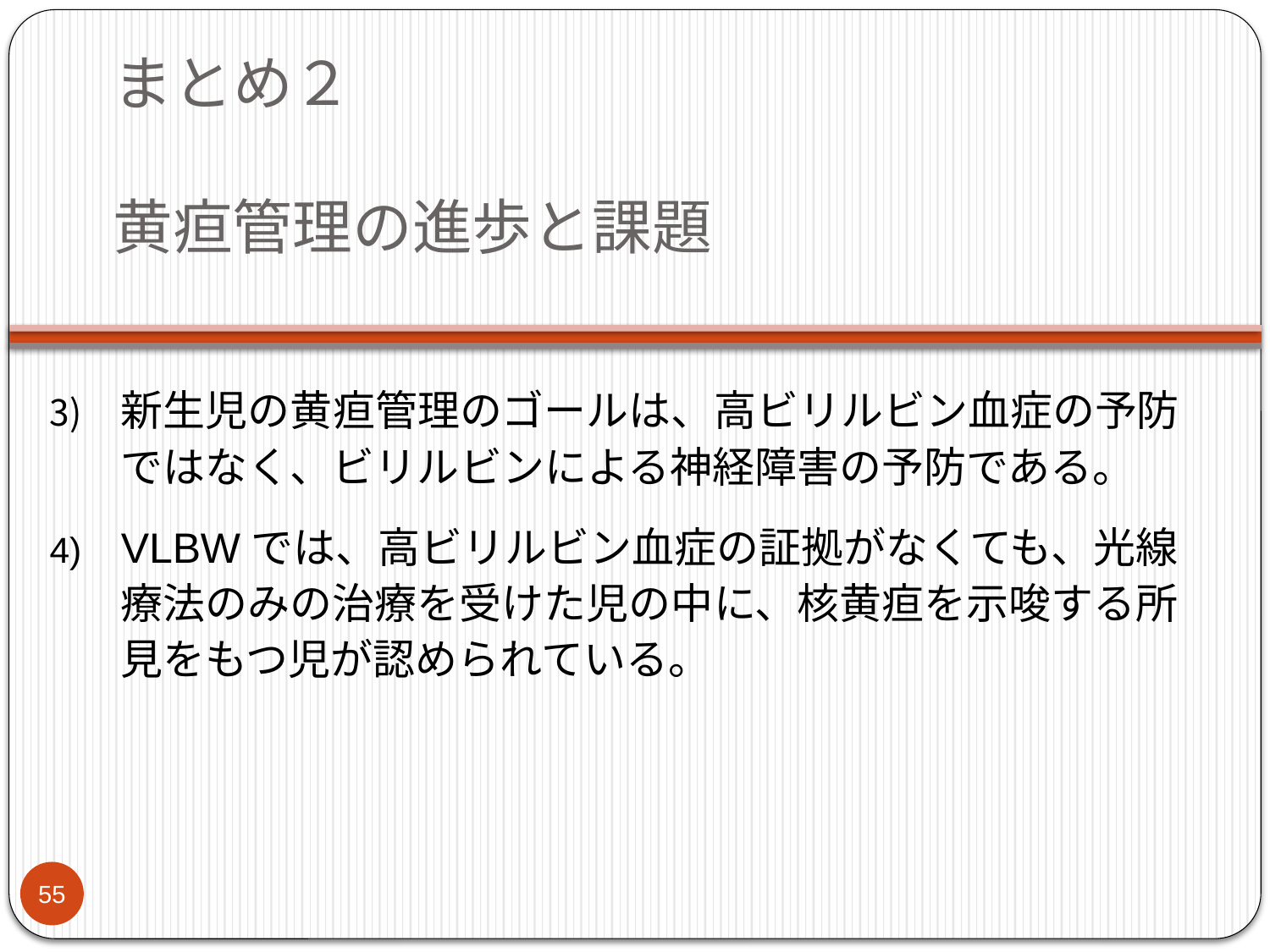

# まとめ２ 黄疸管理の進歩と課題
新生児の黄疸管理のゴールは、高ビリルビン血症の予防ではなく、ビリルビンによる神経障害の予防である。
VLBWでは、高ビリルビン血症の証拠がなくても、光線療法のみの治療を受けた児の中に、核黄疸を示唆する所見をもつ児が認められている。

55